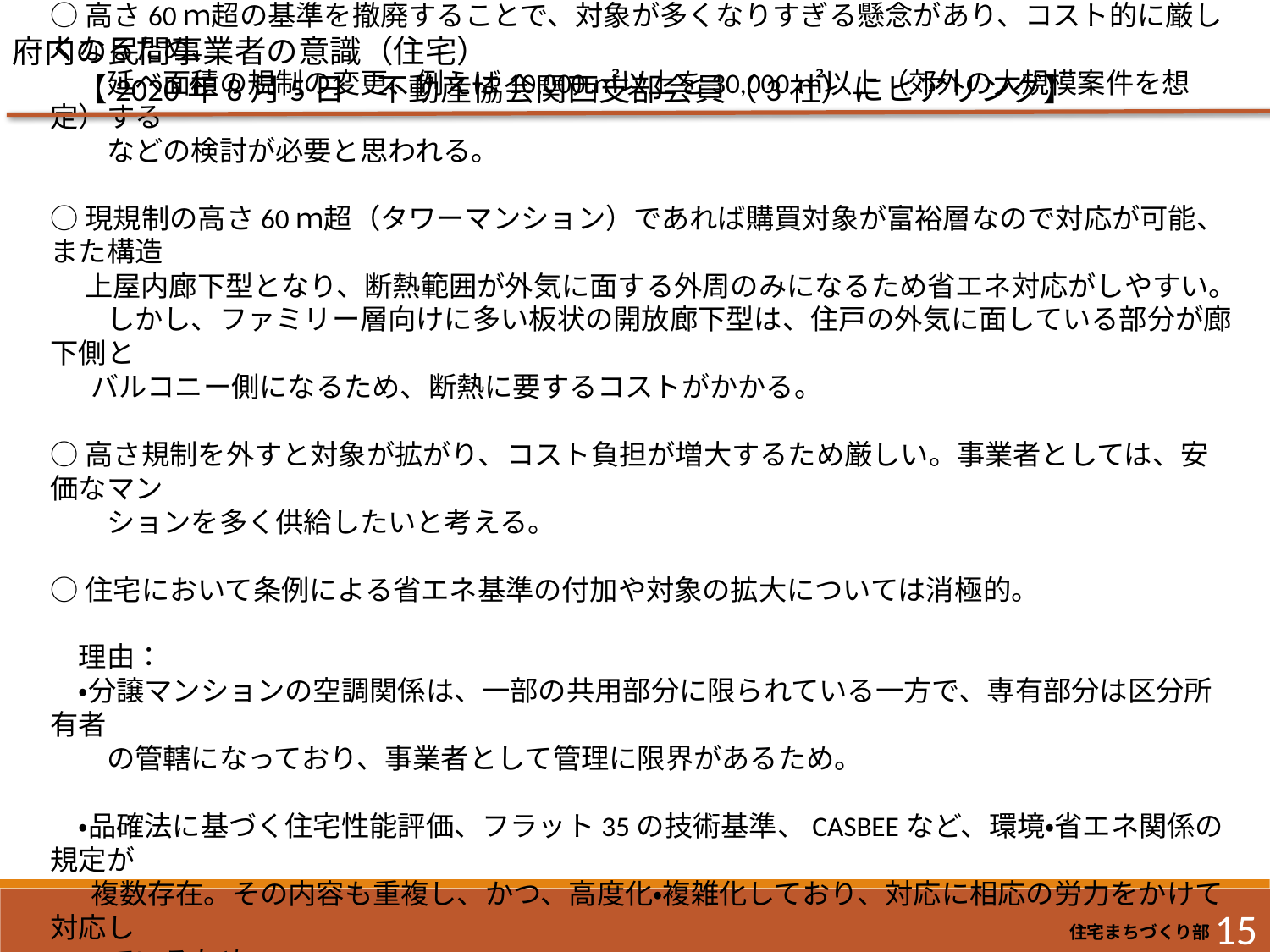

府内の民間事業者の意識（住宅）
　　【2020年8月5日　不動産協会関西支部会員（3社）にヒアリング】
○高さ60ｍ超の基準を撤廃することで、対象が多くなりすぎる懸念があり、コスト的に厳しくなるため、
　　延べ面積の規制の変更、例えば10,000㎡以上を30,000㎡以上（郊外の大規模案件を想定）する
　　などの検討が必要と思われる。

○現規制の高さ60ｍ超（タワーマンション）であれば購買対象が富裕層なので対応が可能、また構造
　 上屋内廊下型となり、断熱範囲が外気に面する外周のみになるため省エネ対応がしやすい。
　　しかし、ファミリー層向けに多い板状の開放廊下型は、住戸の外気に面している部分が廊下側と
　  バルコニー側になるため、断熱に要するコストがかかる。

○高さ規制を外すと対象が拡がり、コスト負担が増大するため厳しい。事業者としては、安価なマン
　　ションを多く供給したいと考える。

○住宅において条例による省エネ基準の付加や対象の拡大については消極的。

　理由：
　・分譲マンションの空調関係は、一部の共用部分に限られている一方で、専有部分は区分所有者
　　の管轄になっており、事業者として管理に限界があるため。

　・品確法に基づく住宅性能評価、フラット35の技術基準、CASBEEなど、環境・省エネ関係の規定が
　  複数存在。その内容も重複し、かつ、高度化・複雑化しており、対応に相応の労力をかけて対応し
　　ているため。
15
住宅まちづくり部